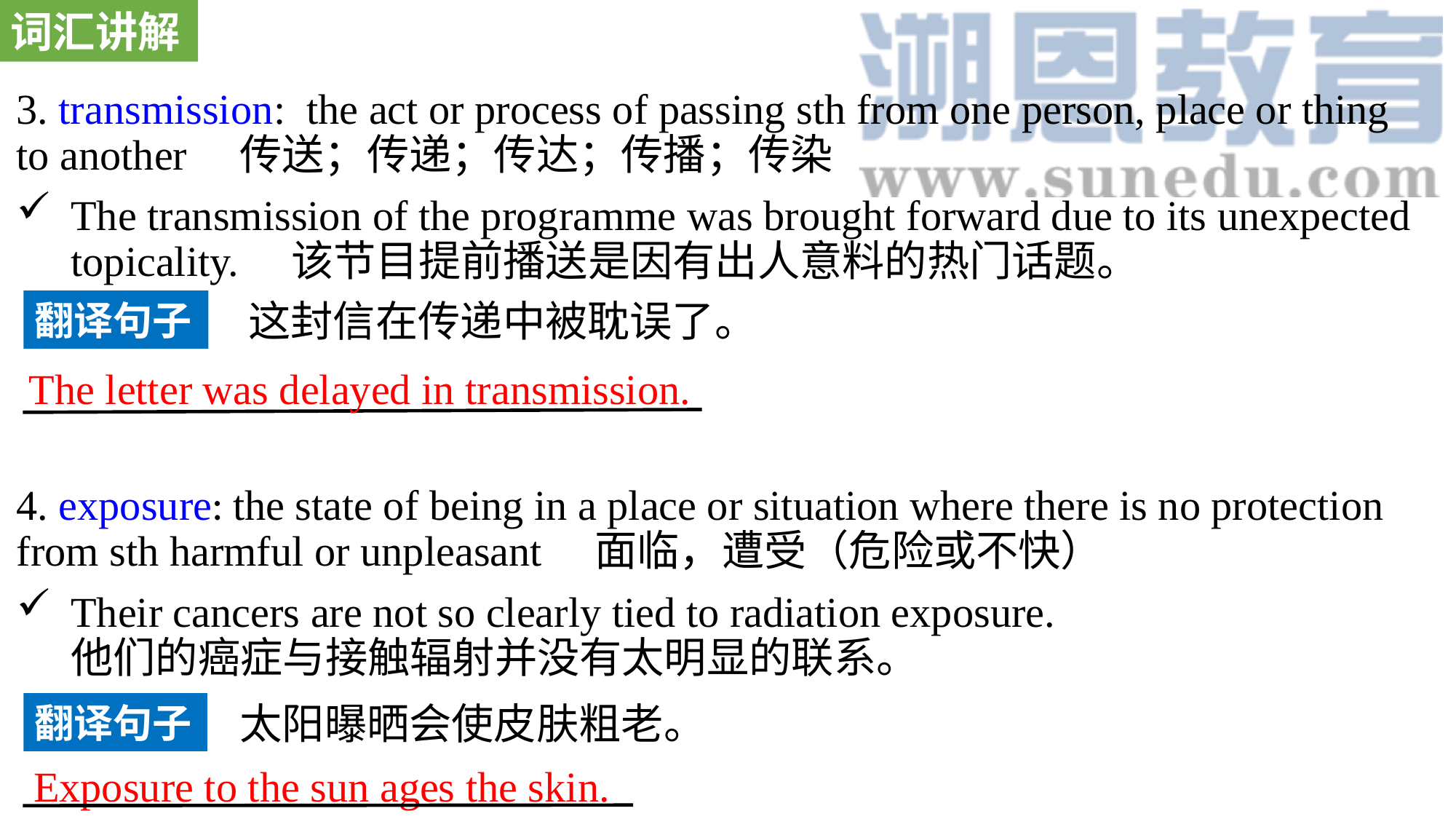

词汇讲解
3. transmission:  the act or process of passing sth from one person, place or thing to another    传送；传递；传达；传播；传染
The transmission of the programme was brought forward due to its unexpected topicality.    该节目提前播送是因有出人意料的热门话题。

4. exposure: the state of being in a place or situation where there is no protection from sth harmful or unpleasant    面临，遭受（危险或不快）
Their cancers are not so clearly tied to radiation exposure.                                他们的癌症与接触辐射并没有太明显的联系。
这封信在传递中被耽误了。
翻译句子
The letter was delayed in transmission.
太阳曝晒会使皮肤粗老。
翻译句子
Exposure to the sun ages the skin.